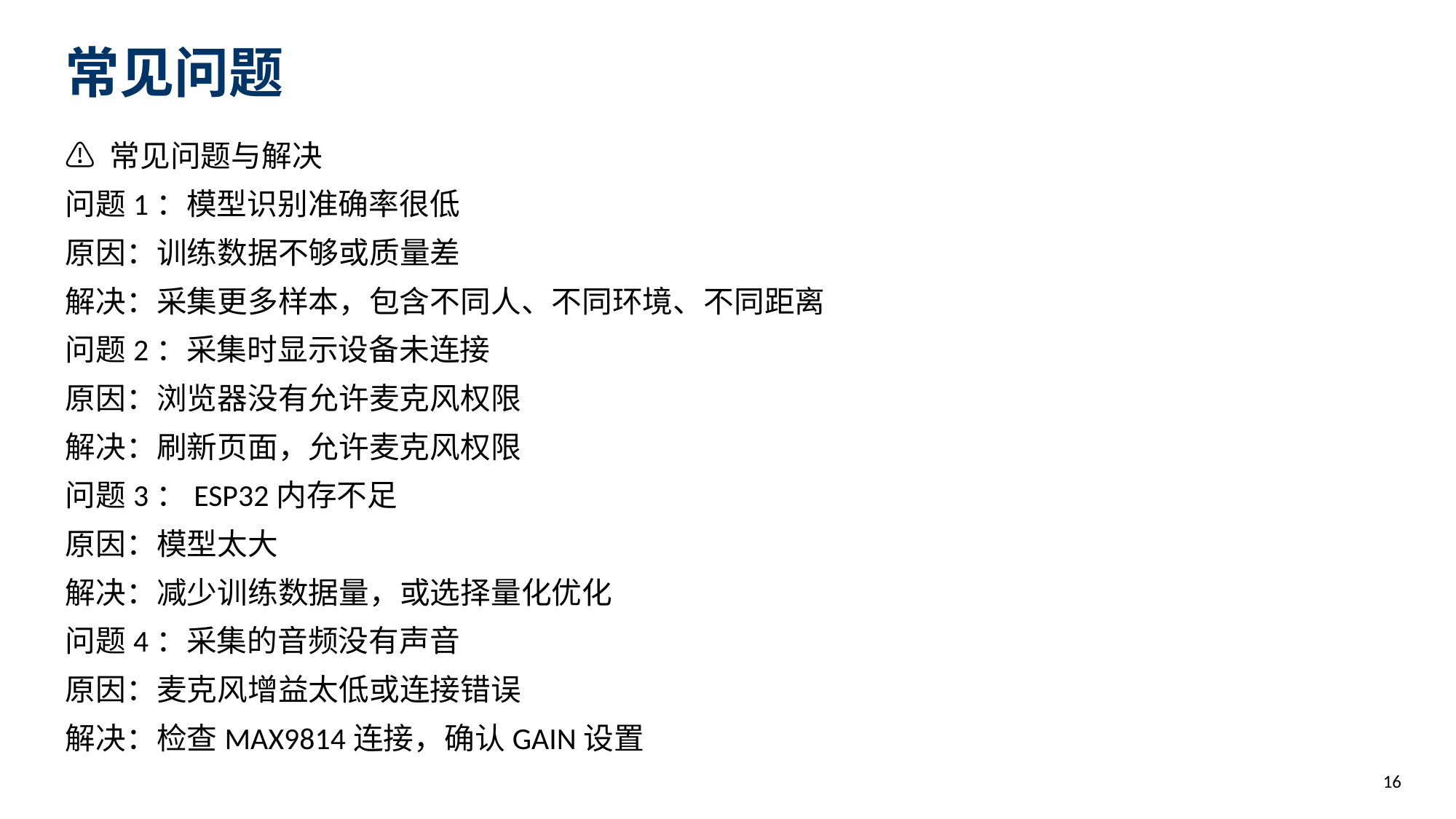

常见问题
⚠️ 常见问题与解决
问题1：模型识别准确率很低
原因：训练数据不够或质量差
解决：采集更多样本，包含不同人、不同环境、不同距离
问题2：采集时显示设备未连接
原因：浏览器没有允许麦克风权限
解决：刷新页面，允许麦克风权限
问题3：ESP32内存不足
原因：模型太大
解决：减少训练数据量，或选择量化优化
问题4：采集的音频没有声音
原因：麦克风增益太低或连接错误
解决：检查MAX9814连接，确认GAIN设置
16